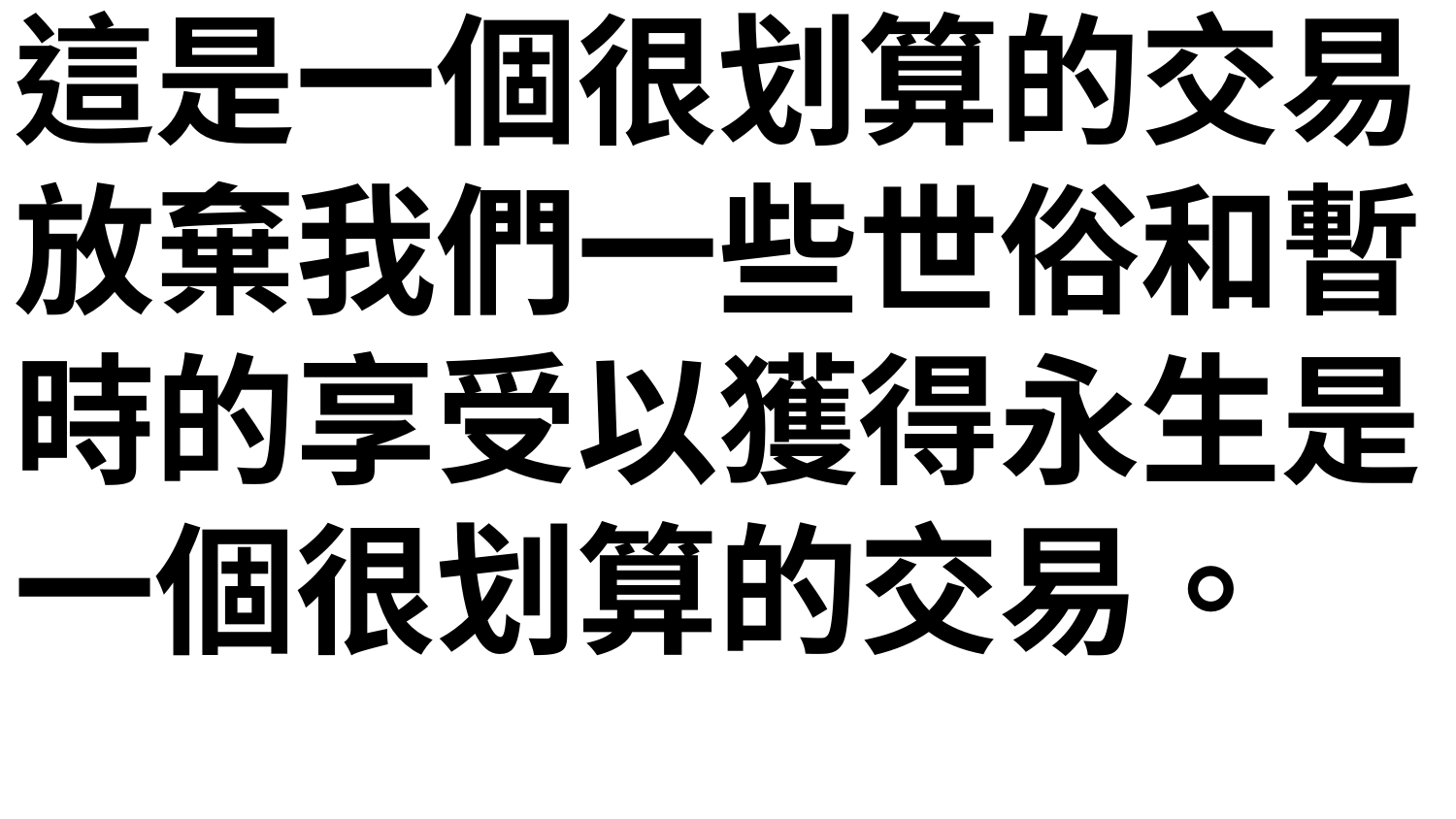

這是一個很划算的交易！放棄我們一些世俗和暫時的享受以獲得永生是一個很划算的交易。